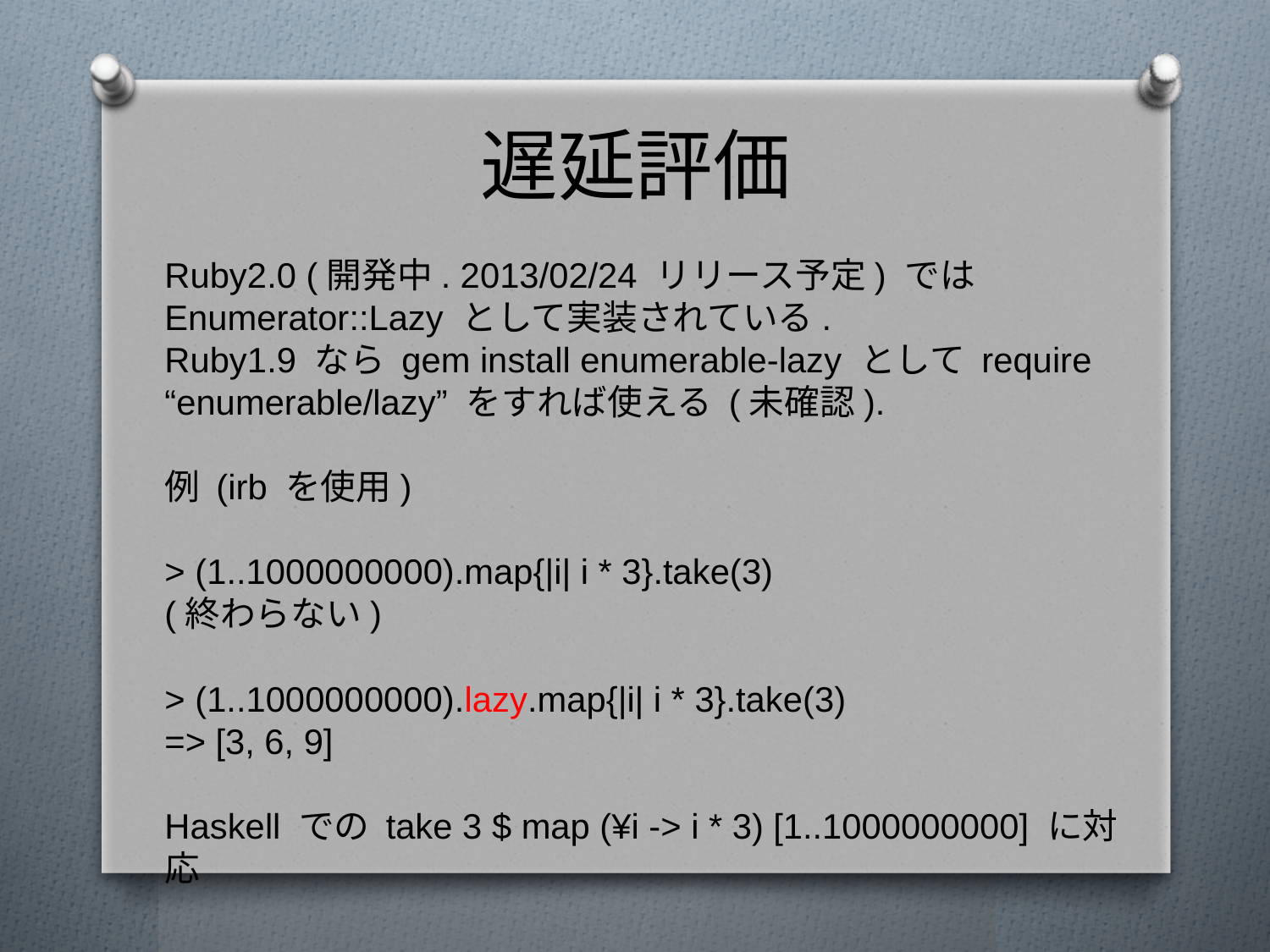

# 遅延評価
Ruby2.0 (開発中. 2013/02/24 リリース予定) では Enumerator::Lazy として実装されている.
Ruby1.9 なら gem install enumerable-lazy として require “enumerable/lazy” をすれば使える (未確認).

例 (irb を使用)

> ﻿(1..1000000000).map{|i| i * 3}.take(3)
(終わらない)

> (1..1000000000).lazy.map{|i| i * 3}.take(3)
=> [3, 6, 9]

Haskell での take 3 $ map (¥i -> i * 3) [1..1000000000] に対応